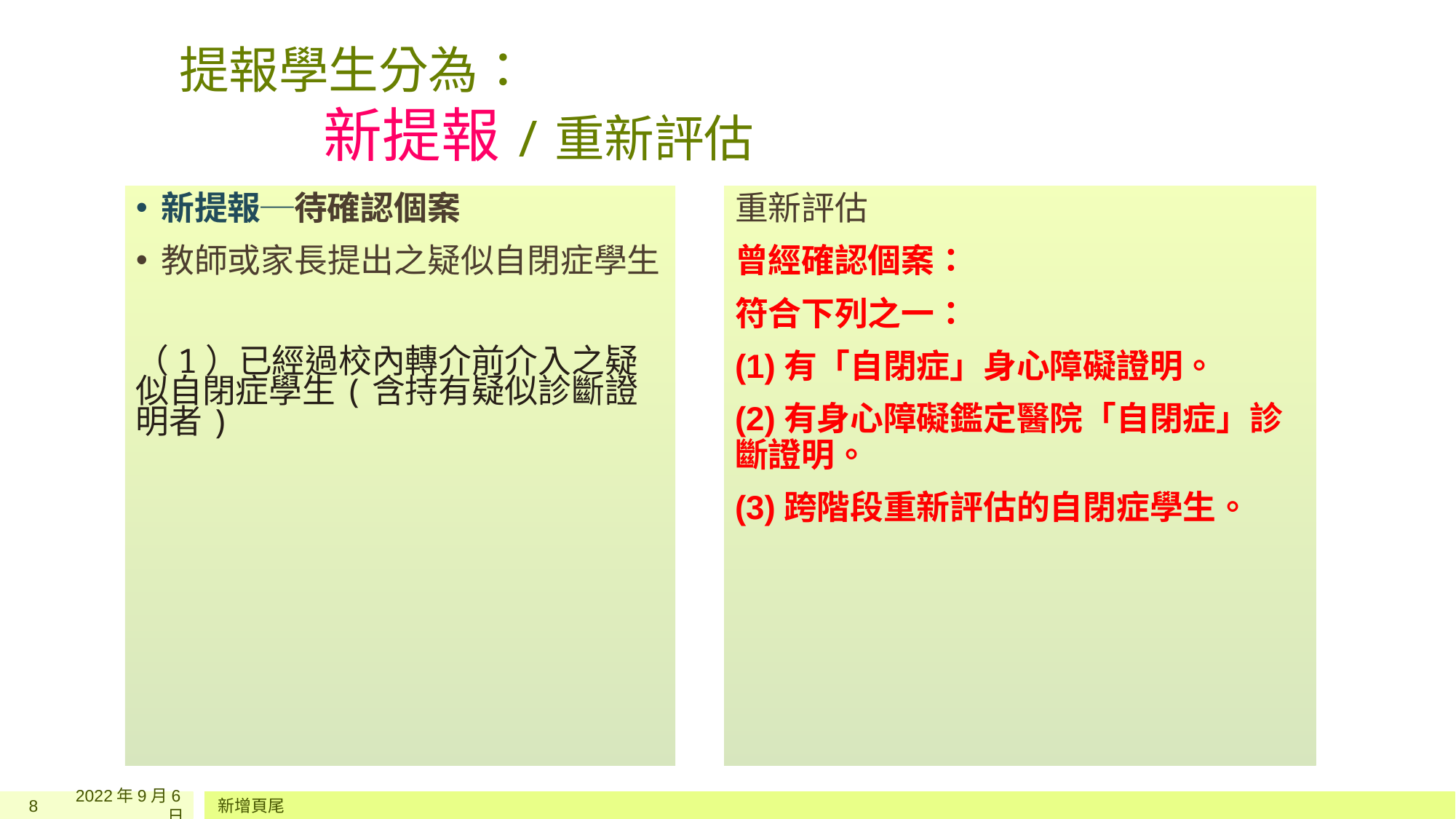

# 提報學生分為： 新提報/重新評估
新提報─待確認個案
教師或家長提出之疑似自閉症學生

（1）已經過校內轉介前介入之疑似自閉症學生(含持有疑似診斷證明者)
重新評估
曾經確認個案：
符合下列之一：
(1)有「自閉症」身心障礙證明。
(2)有身心障礙鑑定醫院「自閉症」診斷證明。
(3)跨階段重新評估的自閉症學生。

8
2022年9月6日
新增頁尾